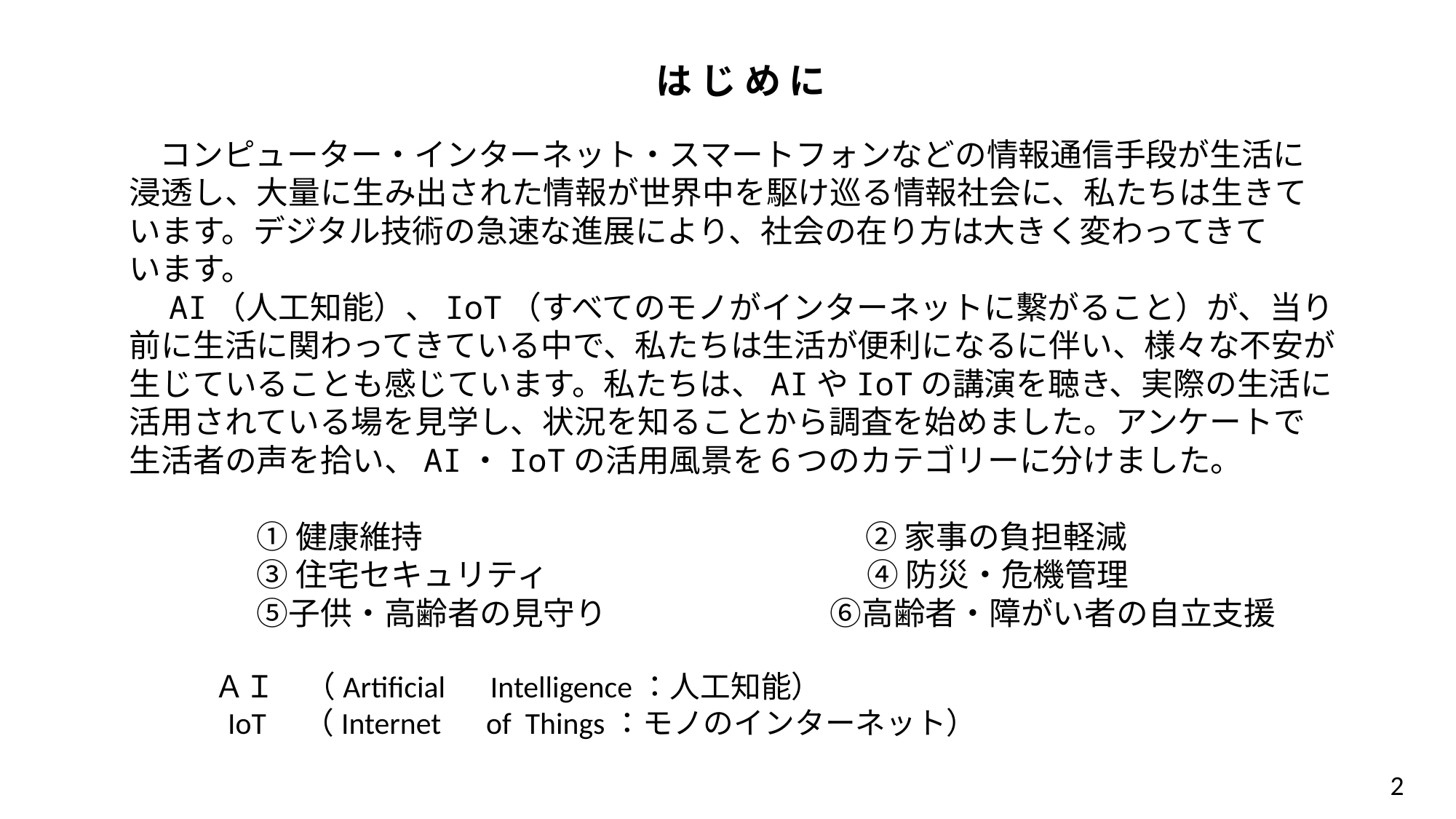

は じ め に

　コンピューター・インターネット・スマートフォンなどの情報通信手段が生活に
浸透し、大量に生み出された情報が世界中を駆け巡る情報社会に、私たちは生きて
います。デジタル技術の急速な進展により、社会の在り方は大きく変わってきて
います。
　AI（人工知能）、IoT（すべてのモノがインターネットに繫がること）が、当り前に生活に関わってきている中で、私たちは生活が便利になるに伴い、様々な不安が
生じていることも感じています。私たちは、AIやIoTの講演を聴き、実際の生活に
活用されている場を見学し、状況を知ることから調査を始めました。アンケートで
生活者の声を拾い、AI・IoTの活用風景を６つのカテゴリーに分けました。

　　　　① 健康維持　　　　　　　　　　　　　    ② 家事の負担軽減
　　　　③ 住宅セキュリティ　　　　　　　　　　④ 防災・危機管理
　　　　⑤子供・高齢者の見守り　　　　　　　⑥高齢者・障がい者の自立支援

　　　ＡＩ　（Artificial　Intelligence：人工知能）
　　　IoT　（Internet　of  Things：モノのインターネット）

2